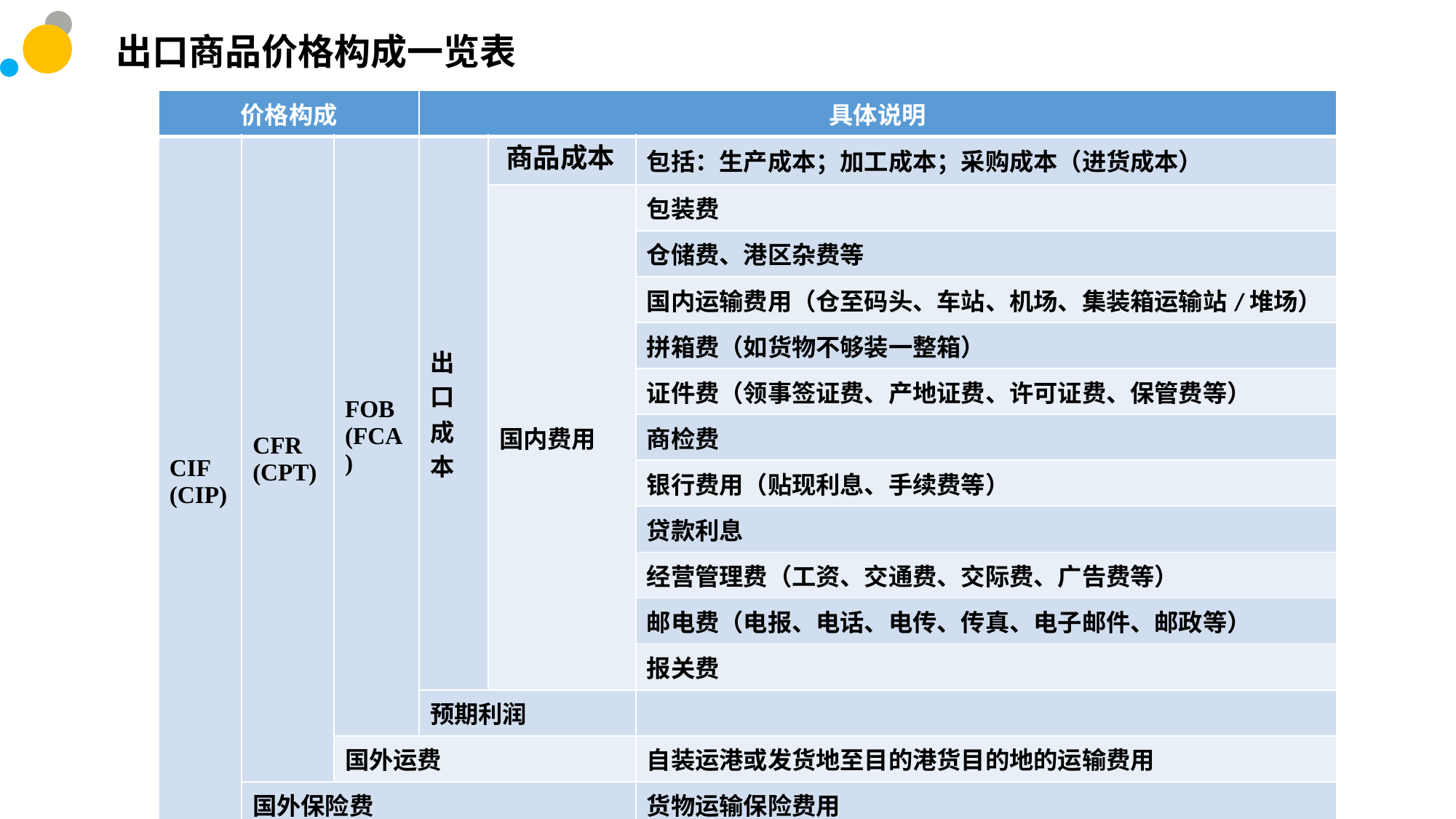

出口商品价格构成一览表
| 价格构成 |  |  | 具体说明 |  |  |
| --- | --- | --- | --- | --- | --- |
| CIF (CIP) | CFR (CPT) | FOB (FCA) | 出 口 成 本 |  | 包括：生产成本；加工成本；采购成本（进货成本） |
|  |  |  |  | 国内费用 | 包装费 |
|  |  |  |  |  | 仓储费、港区杂费等 |
|  |  |  |  |  | 国内运输费用（仓至码头、车站、机场、集装箱运输站/堆场） |
|  |  |  |  |  | 拼箱费（如货物不够装一整箱） |
|  |  |  |  |  | 证件费（领事签证费、产地证费、许可证费、保管费等） |
|  |  |  |  |  | 商检费 |
|  |  |  |  |  | 银行费用（贴现利息、手续费等） |
|  |  |  |  |  | 贷款利息 |
|  |  |  |  |  | 经营管理费（工资、交通费、交际费、广告费等） |
|  |  |  |  |  | 邮电费（电报、电话、电传、传真、电子邮件、邮政等） |
|  |  |  |  |  | 报关费 |
|  |  |  | 预期利润 |  |  |
|  |  | 国外运费 |  |  | 自装运港或发货地至目的港货目的地的运输费用 |
|  | 国外保险费 |  |  |  | 货物运输保险费用 |
商品成本